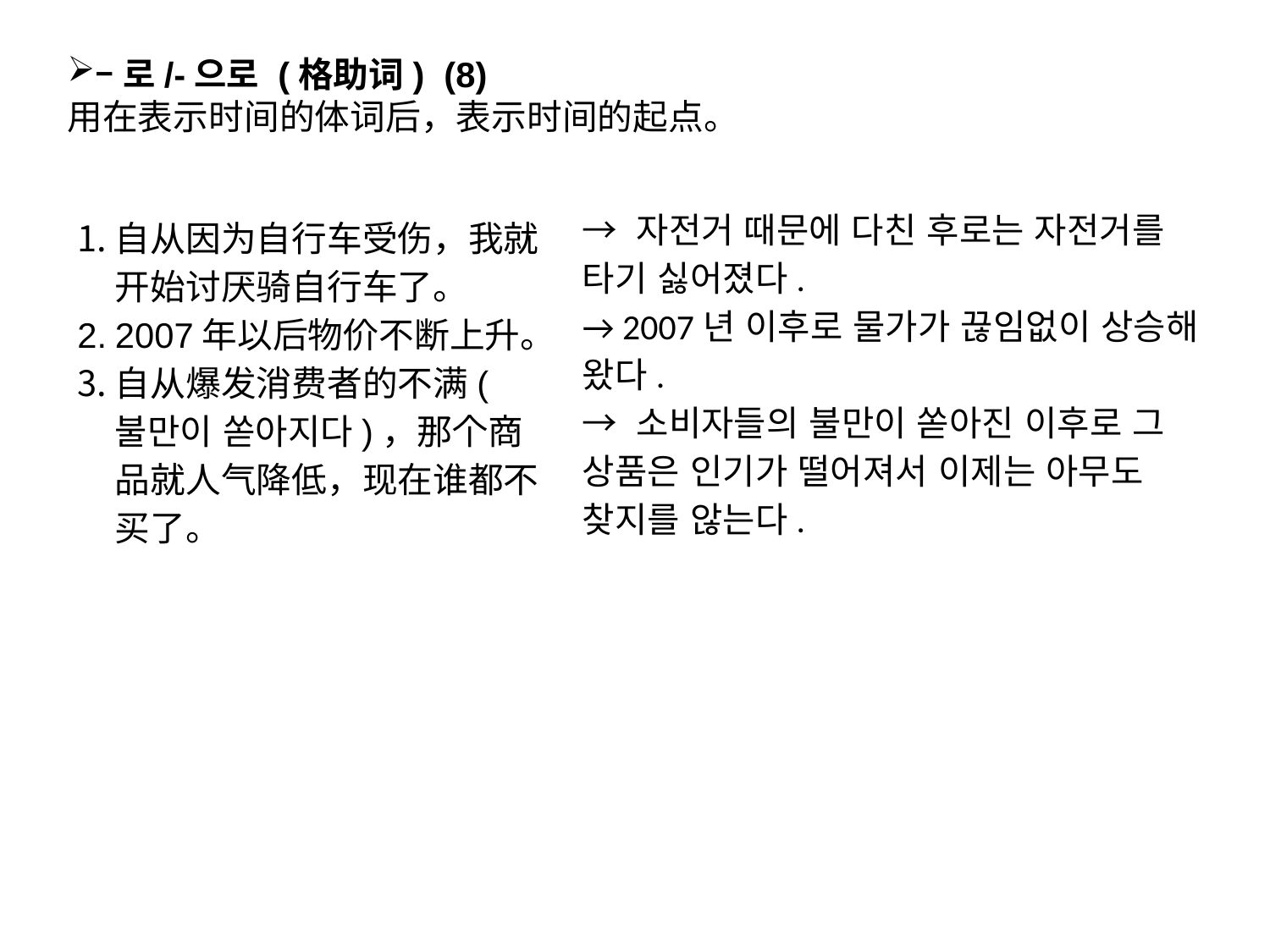

–로/-으로 (格助词)  (8)
用在表示时间的体词后，表示时间的起点。
→ 자전거 때문에 다친 후로는 자전거를 타기 싫어졌다.
→ 2007년 이후로 물가가 끊임없이 상승해 왔다.
→ 소비자들의 불만이 쏟아진 이후로 그 상품은 인기가 떨어져서 이제는 아무도 찾지를 않는다.
自从因为自行车受伤，我就开始讨厌骑自行车了。
2007年以后物价不断上升。
自从爆发消费者的不满(불만이 쏟아지다)，那个商品就人气降低，现在谁都不买了。